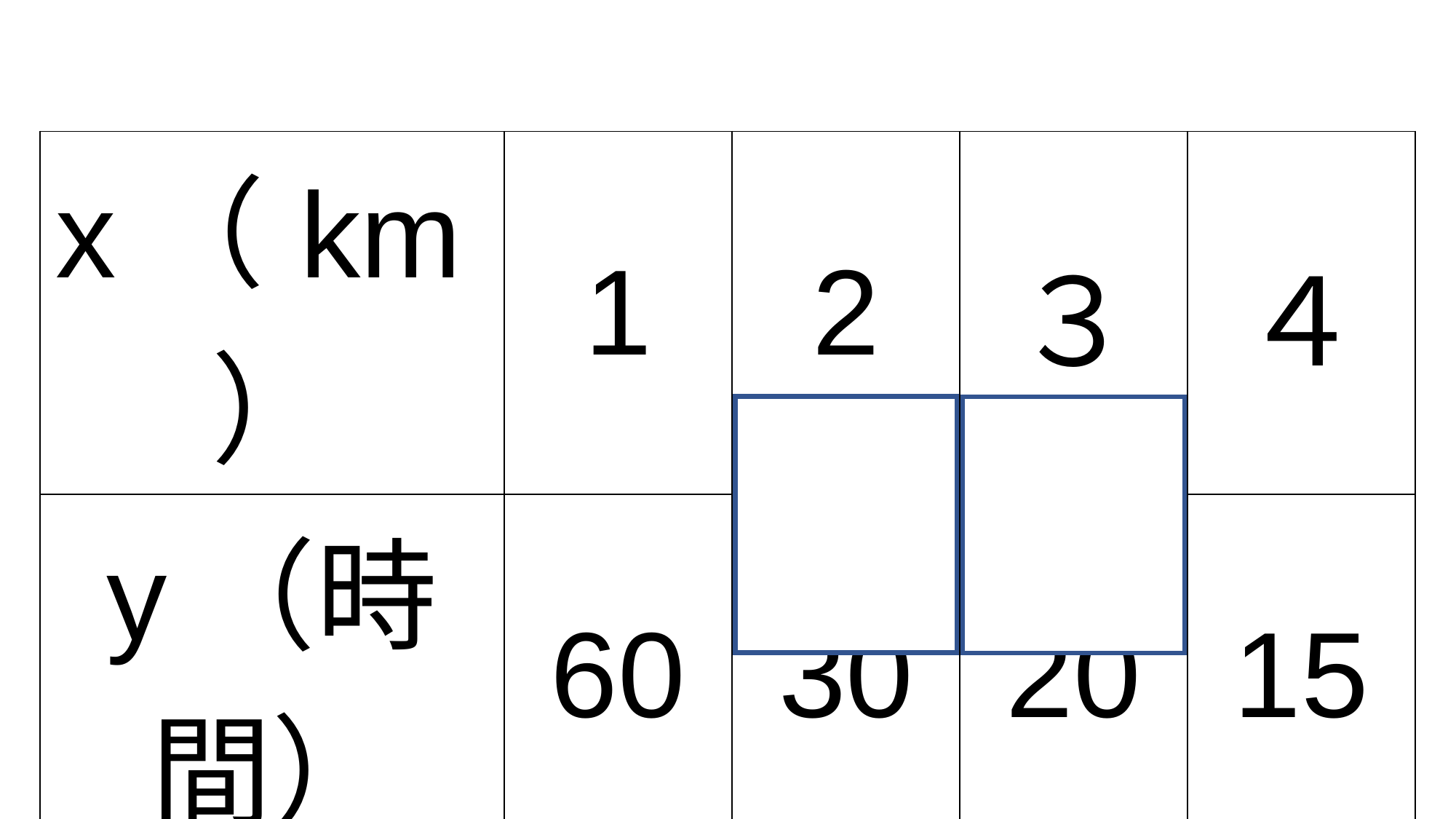

| x（km） | 1 | 2 | ３ | ４ |
| --- | --- | --- | --- | --- |
| y（時間） | 60 | 30 | 20 | 15 |